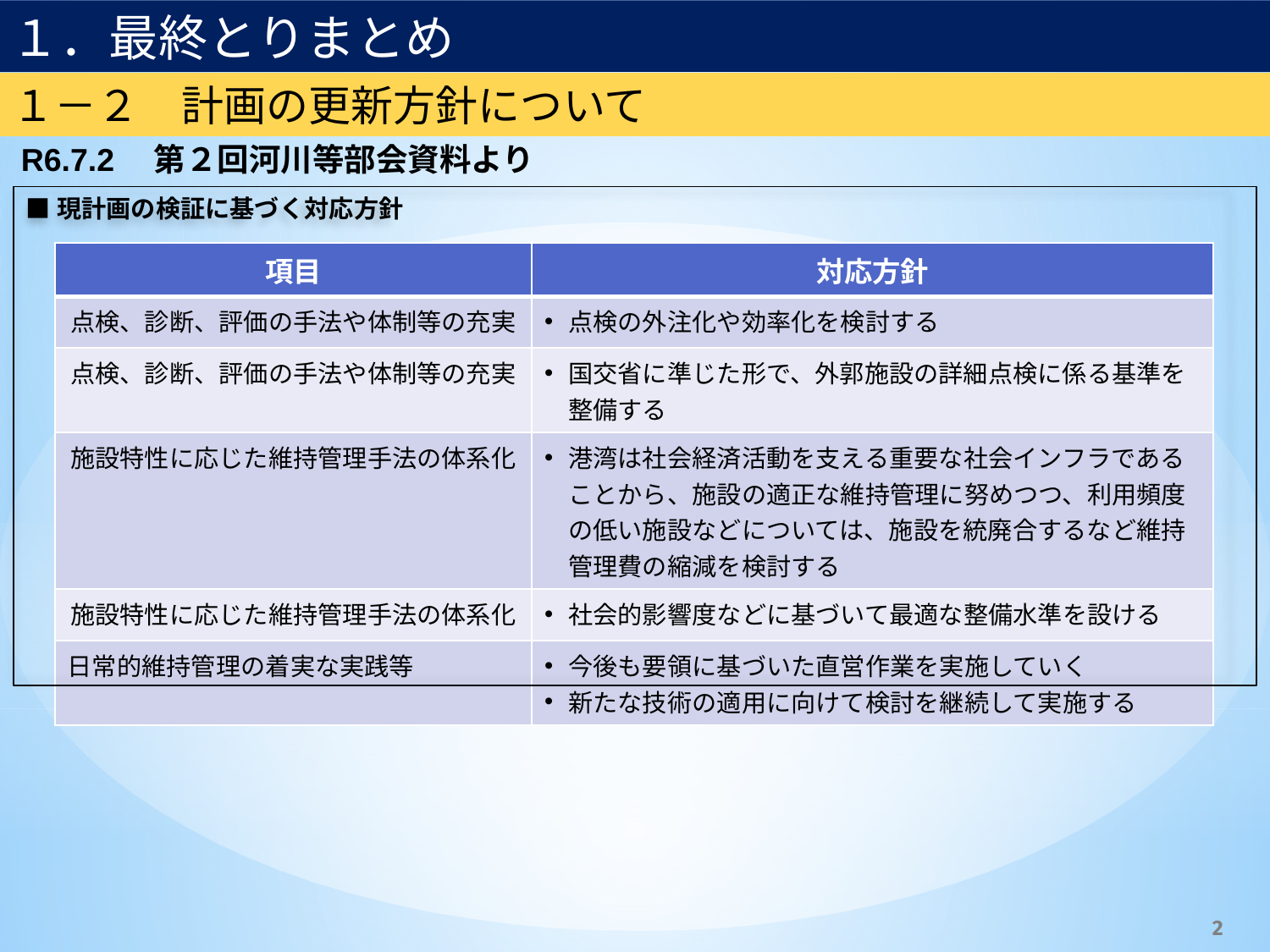

１．最終とりまとめ
１－２　計画の更新方針について
R6.7.2　第２回河川等部会資料より
■現計画の検証に基づく対応方針
| 項目 | 対応方針 |
| --- | --- |
| 点検、診断、評価の手法や体制等の充実 | 点検の外注化や効率化を検討する |
| 点検、診断、評価の手法や体制等の充実 | 国交省に準じた形で、外郭施設の詳細点検に係る基準を整備する |
| 施設特性に応じた維持管理手法の体系化 | 港湾は社会経済活動を支える重要な社会インフラであることから、施設の適正な維持管理に努めつつ、利用頻度の低い施設などについては、施設を統廃合するなど維持管理費の縮減を検討する |
| 施設特性に応じた維持管理手法の体系化 | 社会的影響度などに基づいて最適な整備水準を設ける |
| 日常的維持管理の着実な実践等 | 今後も要領に基づいた直営作業を実施していく 新たな技術の適用に向けて検討を継続して実施する |
2